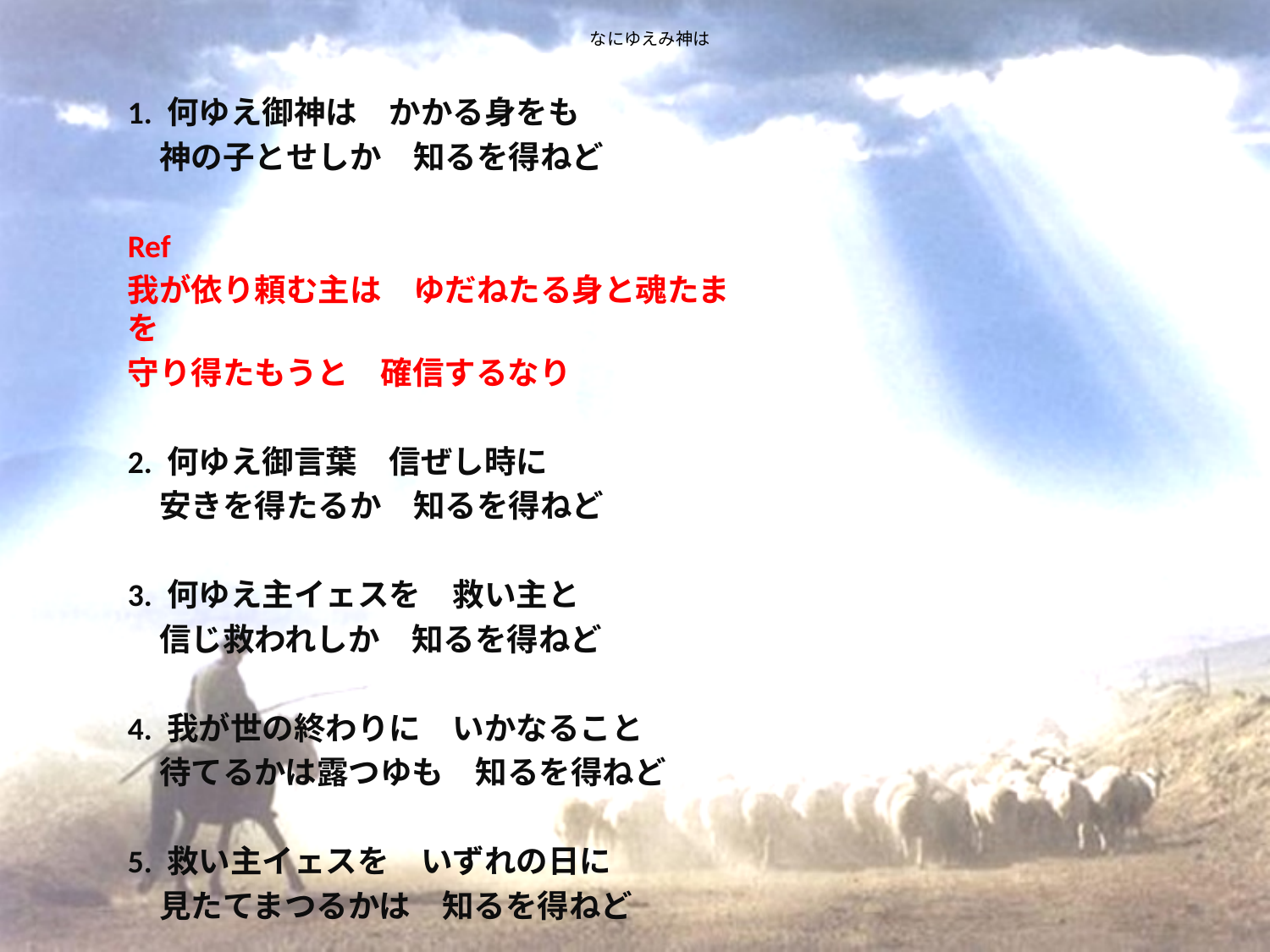

# なにゆえみ神は
1. 何ゆえ御神は　かかる身をも
　神の子とせしか　知るを得ねど

Ref
我が依り頼む主は　ゆだねたる身と魂たまを
守り得たもうと　確信するなり

2. 何ゆえ御言葉　信ぜし時に
　安きを得たるか　知るを得ねど

3. 何ゆえ主イェスを　救い主と
　信じ救われしか　知るを得ねど

4. 我が世の終わりに　いかなること
　待てるかは露つゆも　知るを得ねど

5. 救い主イェスを　いずれの日に
　見たてまつるかは　知るを得ねど